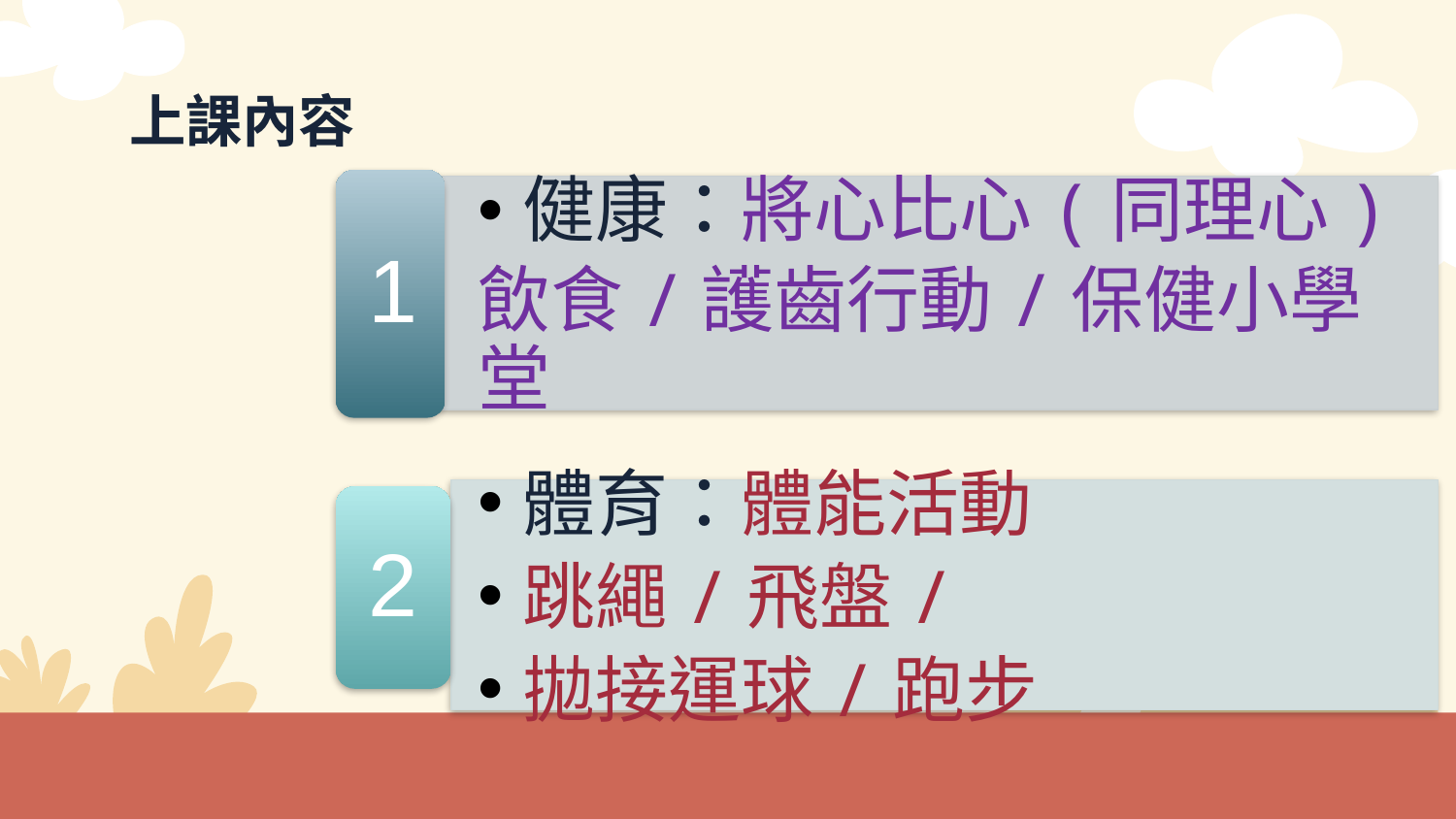

# 上課內容

1

健康：將心比心(同理心)
飲食/護齒行動/保健小學堂

體育：體能活動
跳繩/飛盤/
拋接運球/跑步

2